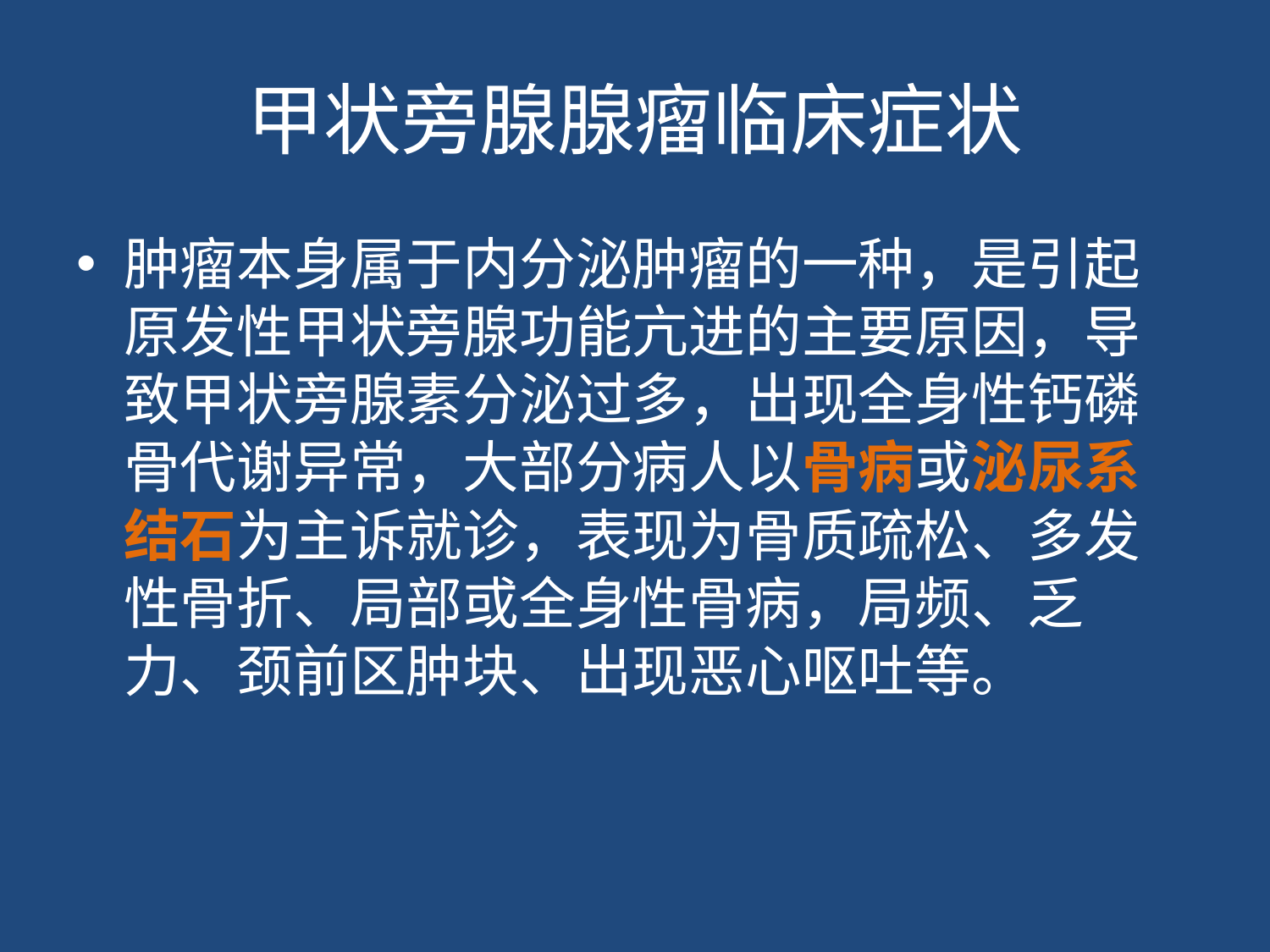

# 甲状旁腺腺瘤临床症状
肿瘤本身属于内分泌肿瘤的一种，是引起原发性甲状旁腺功能亢进的主要原因，导致甲状旁腺素分泌过多，出现全身性钙磷骨代谢异常，大部分病人以骨病或泌尿系结石为主诉就诊，表现为骨质疏松、多发性骨折、局部或全身性骨病，局频、乏力、颈前区肿块、出现恶心呕吐等。